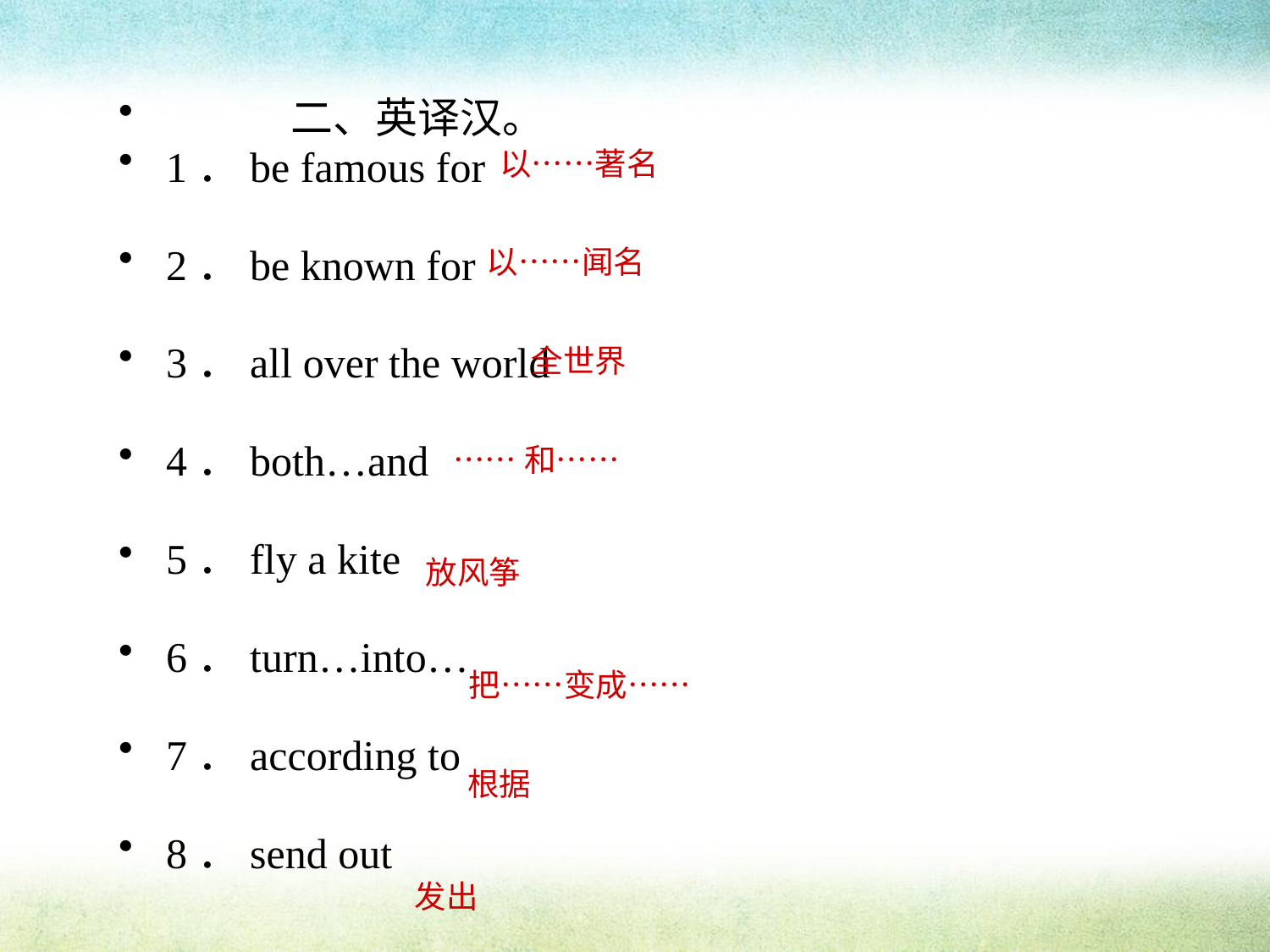

二、英译汉。
1．be famous for

2．be known for

3．all over the world

4．both…and

5．fly a kite

6．turn…into…

7．according to

8．send out
以……著名
以……闻名
全世界
……和……
放风筝
 把……变成……
根据
发出